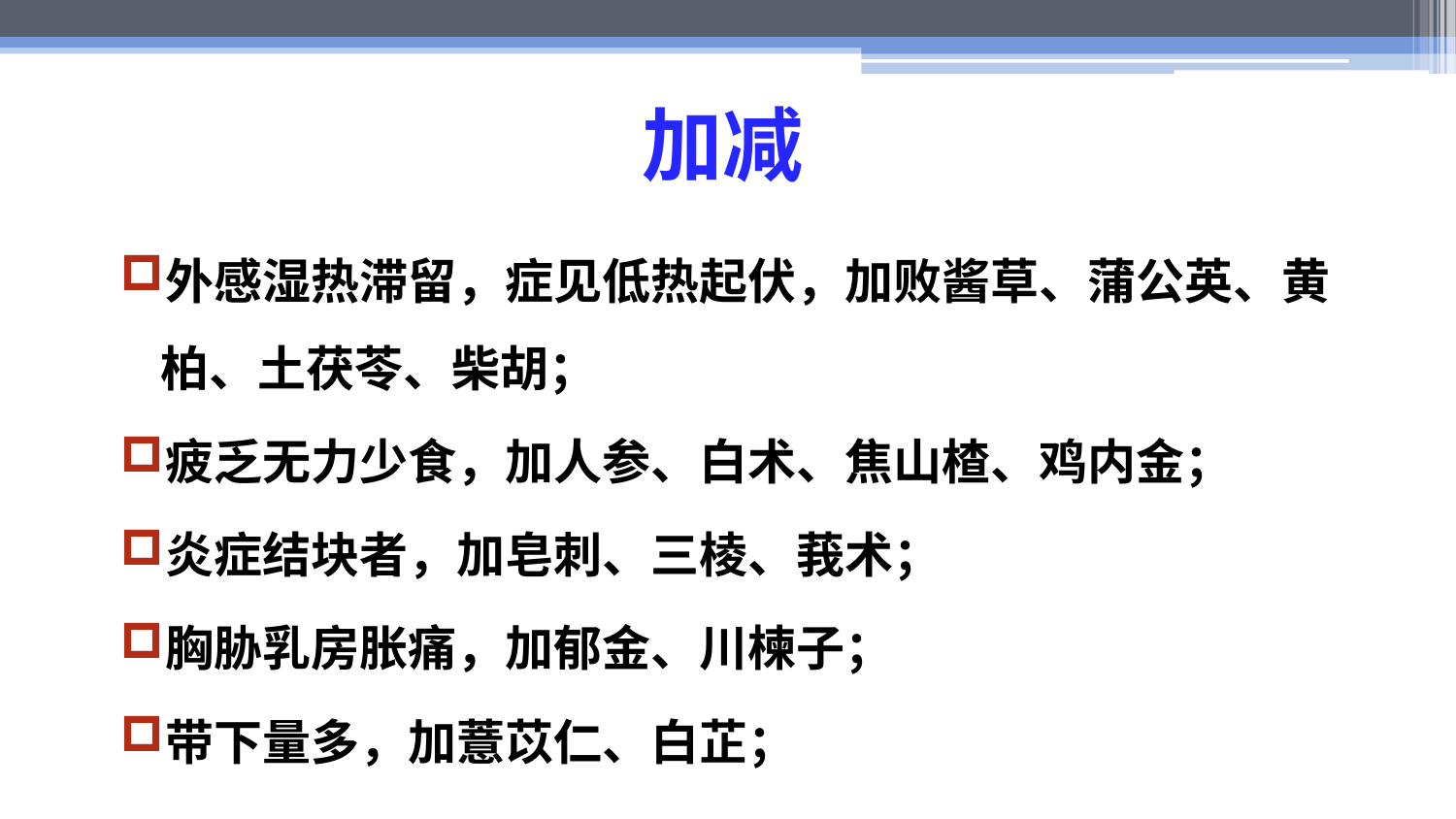

加减
外感湿热滞留，症见低热起伏，加败酱草、蒲公英、黄柏、土茯苓、柴胡；
疲乏无力少食，加人参、白术、焦山楂、鸡内金；
炎症结块者，加皂刺、三棱、莪术；
胸胁乳房胀痛，加郁金、川楝子；
带下量多，加薏苡仁、白芷；